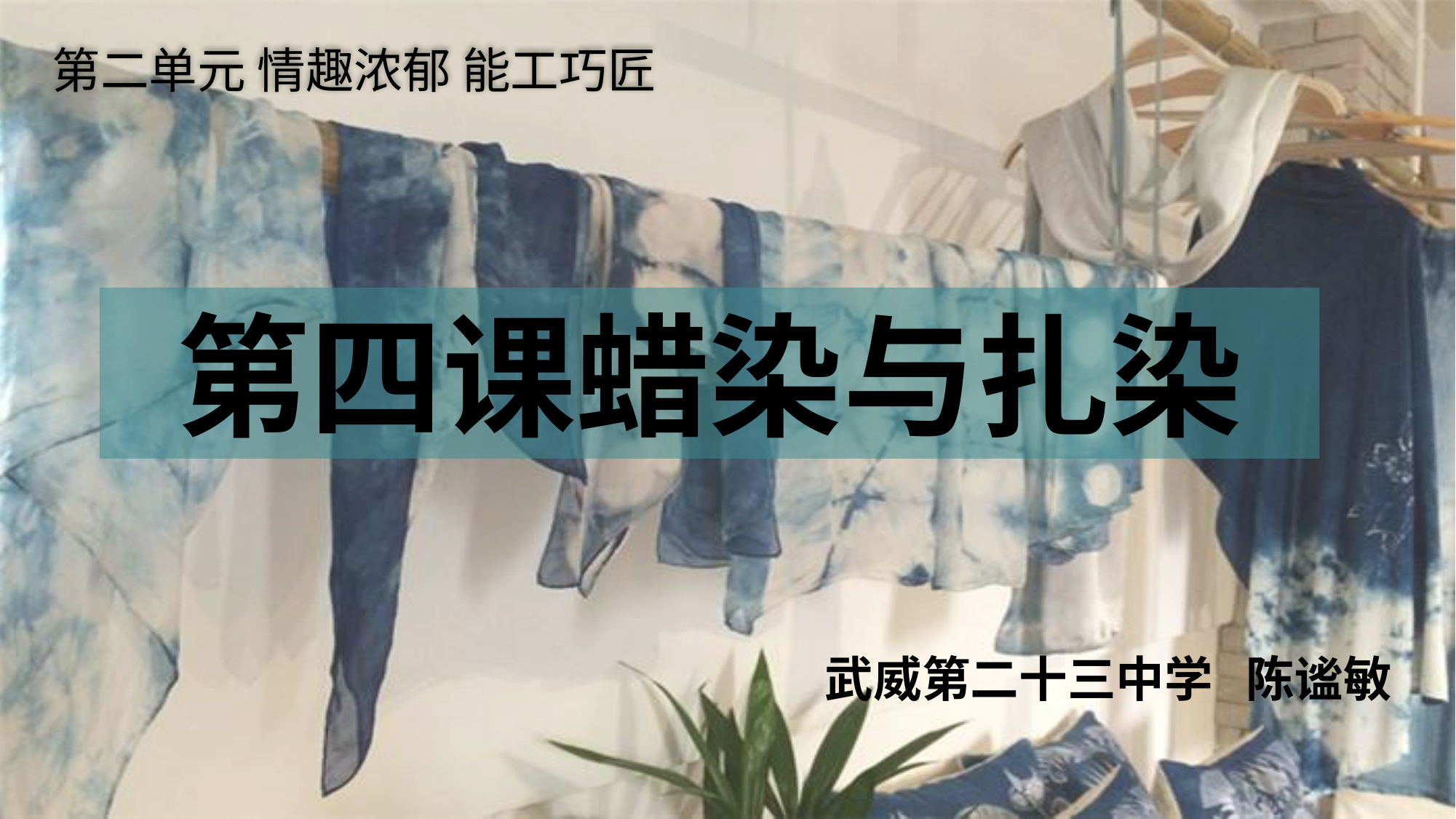

# 第二单元 情趣浓郁 能工巧匠
第四课蜡染与扎染
武威第二十三中学   陈谧敏